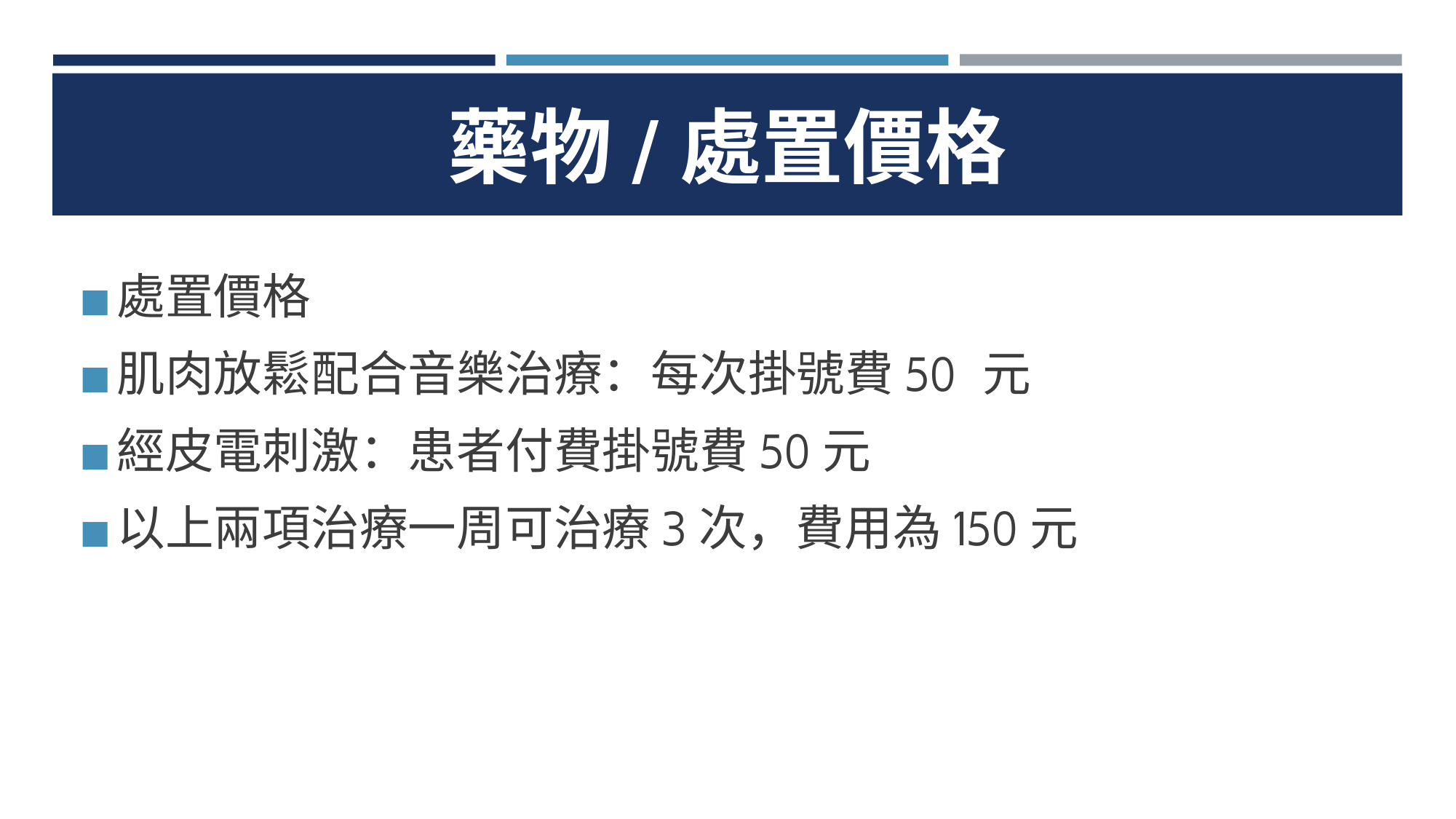

# 藥物/處置價格
處置價格
肌肉放鬆配合音樂治療：每次掛號費50 元
經皮電刺激：患者付費掛號費50元
以上兩項治療一周可治療3次，費用為150元